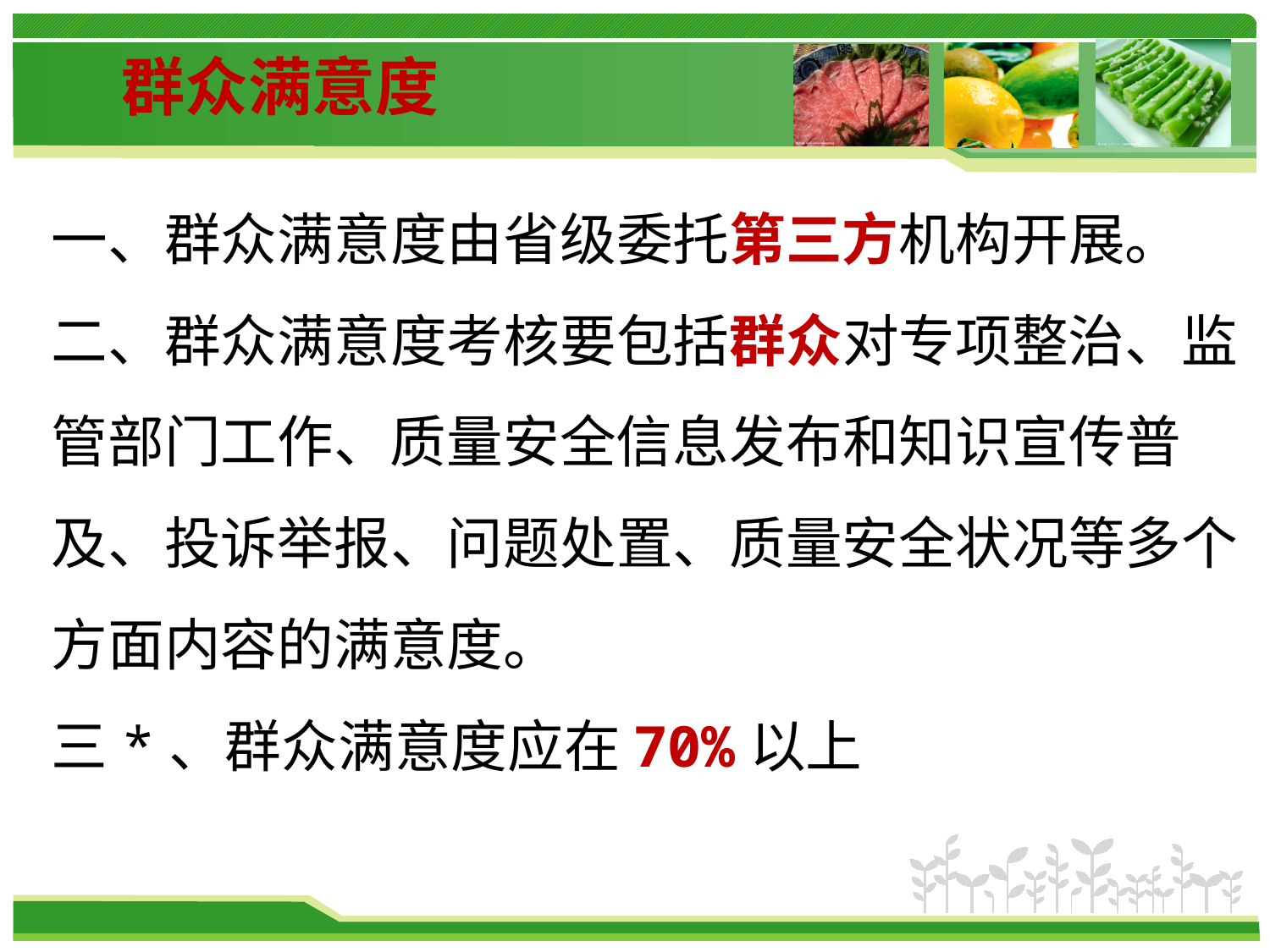

# 群众满意度
一、群众满意度由省级委托第三方机构开展。
二、群众满意度考核要包括群众对专项整治、监管部门工作、质量安全信息发布和知识宣传普及、投诉举报、问题处置、质量安全状况等多个方面内容的满意度。
三*、群众满意度应在70%以上